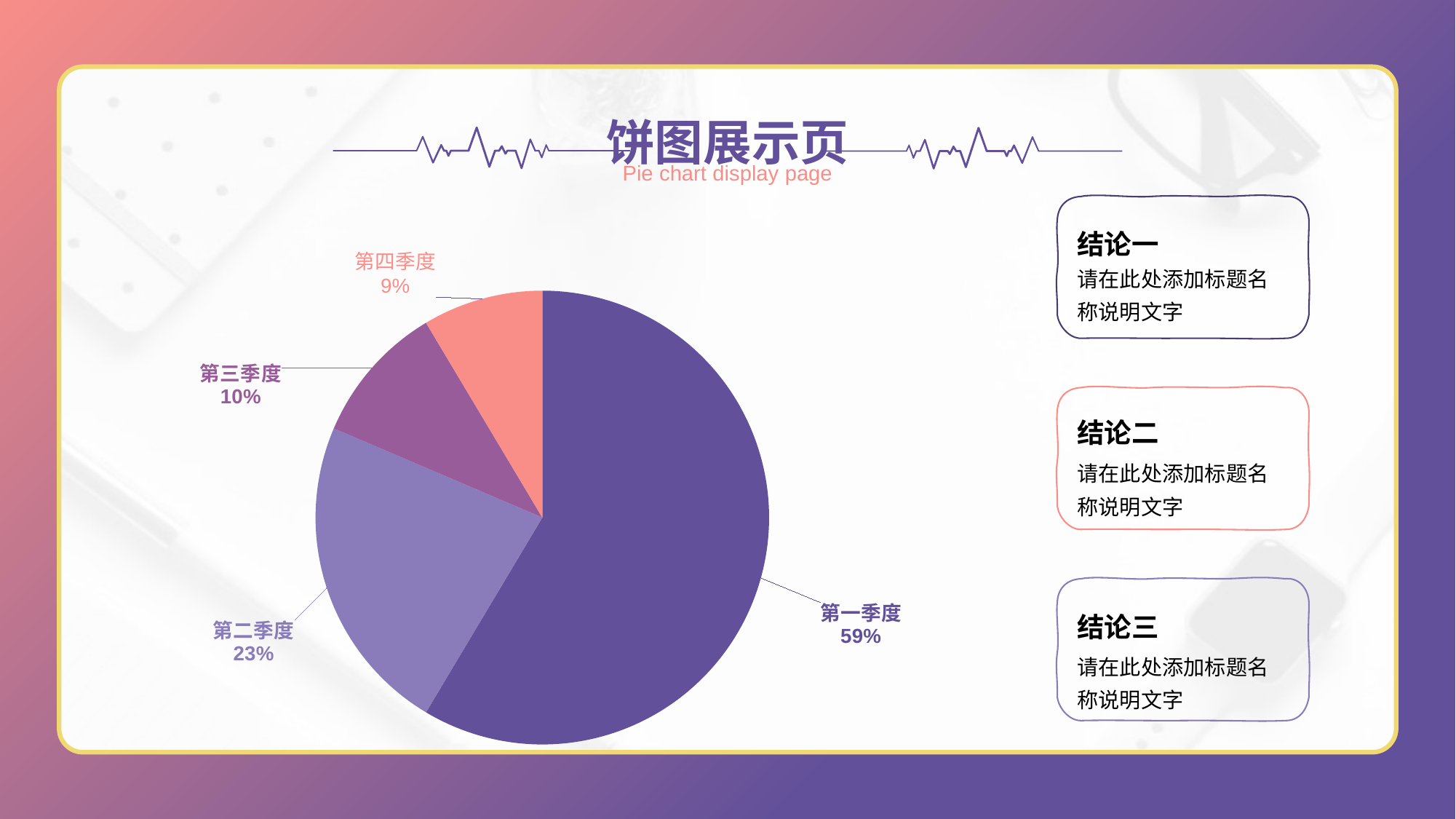

饼图展示页

Pie chart display page

结论一

### Chart

| Category | 销售额 |
|---|---|
| 第一季度 | 8.2 |
| 第二季度 | 3.2 |
| 第三季度 | 1.4 |
| 第四季度 | 1.2 |
请在此处添加标题名称说明文字

结论二
请在此处添加标题名称说明文字

结论三
请在此处添加标题名称说明文字